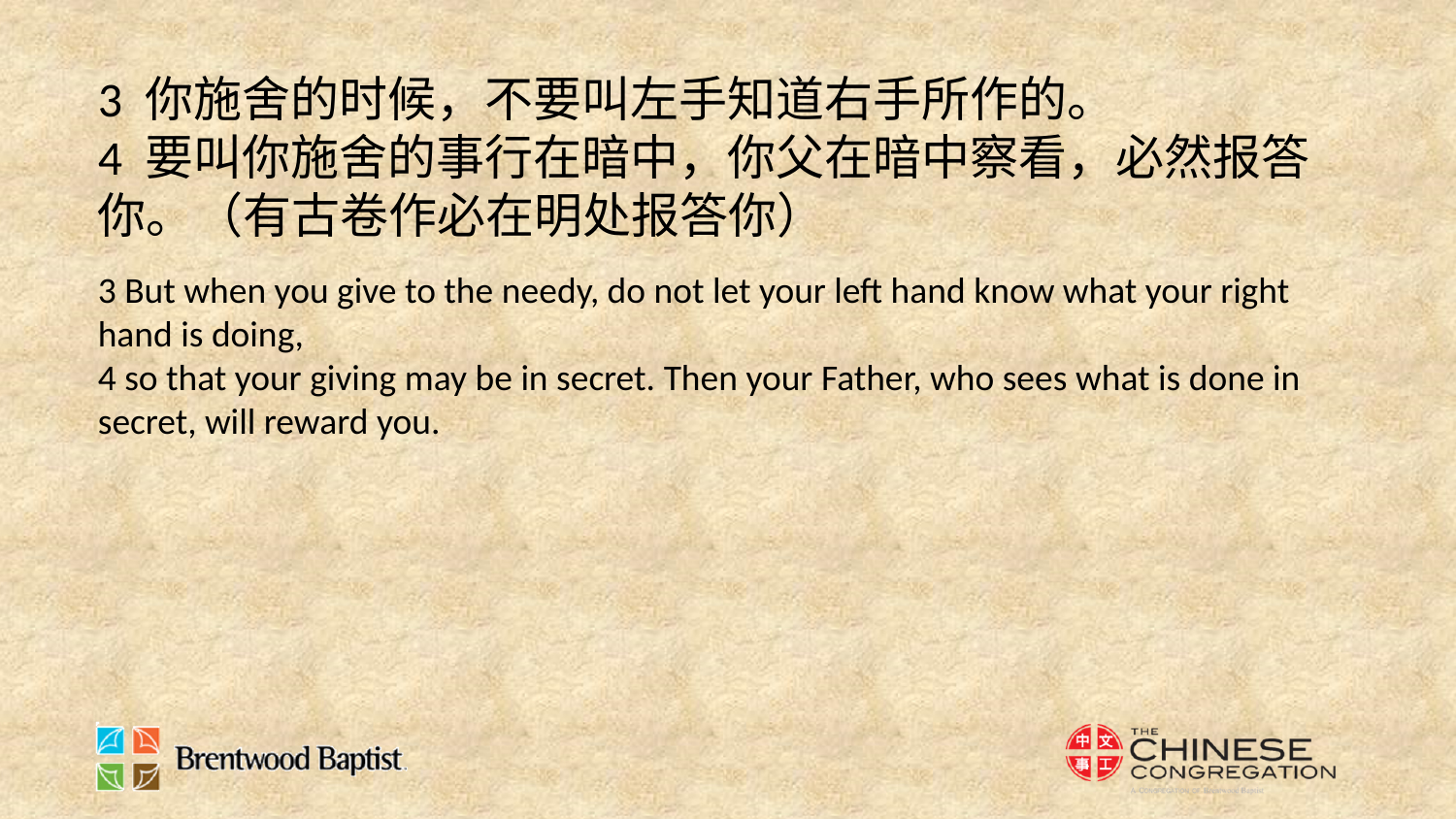

3 你施舍的时候，不要叫左手知道右手所作的。
4 要叫你施舍的事行在暗中，你父在暗中察看，必然报答你。（有古卷作必在明处报答你）

3 But when you give to the needy, do not let your left hand know what your right hand is doing,
4 so that your giving may be in secret. Then your Father, who sees what is done in secret, will reward you.